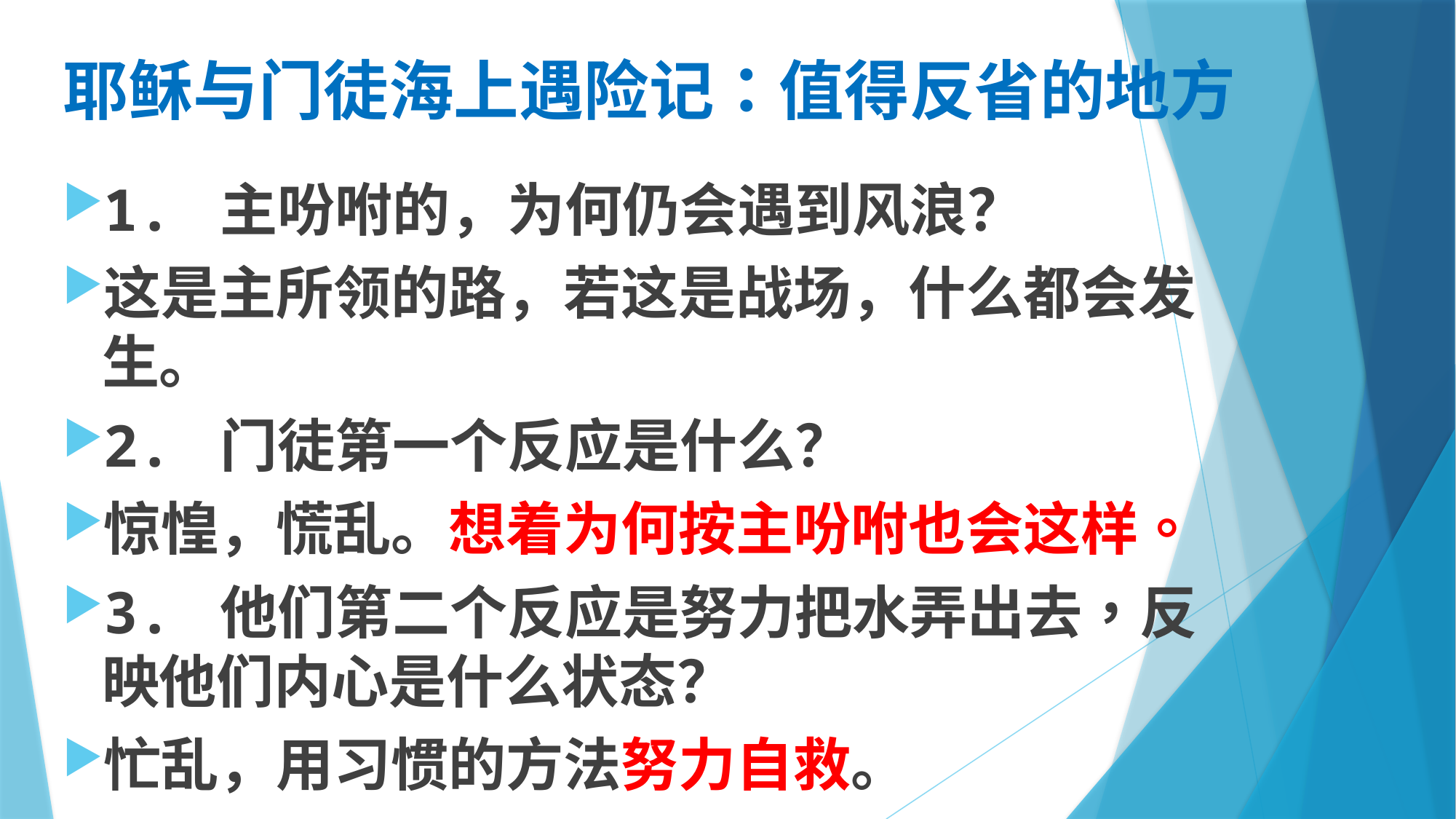

# 耶稣与门徒海上遇险记：值得反省的地方
1. 主吩咐的，为何仍会遇到风浪？
这是主所领的路，若这是战场，什么都会发生。
2. 门徒第一个反应是什么？
惊惶，慌乱。想着为何按主吩咐也会这样。
3. 他们第二个反应是努力把水弄出去，反映他们内心是什么状态？
忙乱，用习惯的方法努力自救。